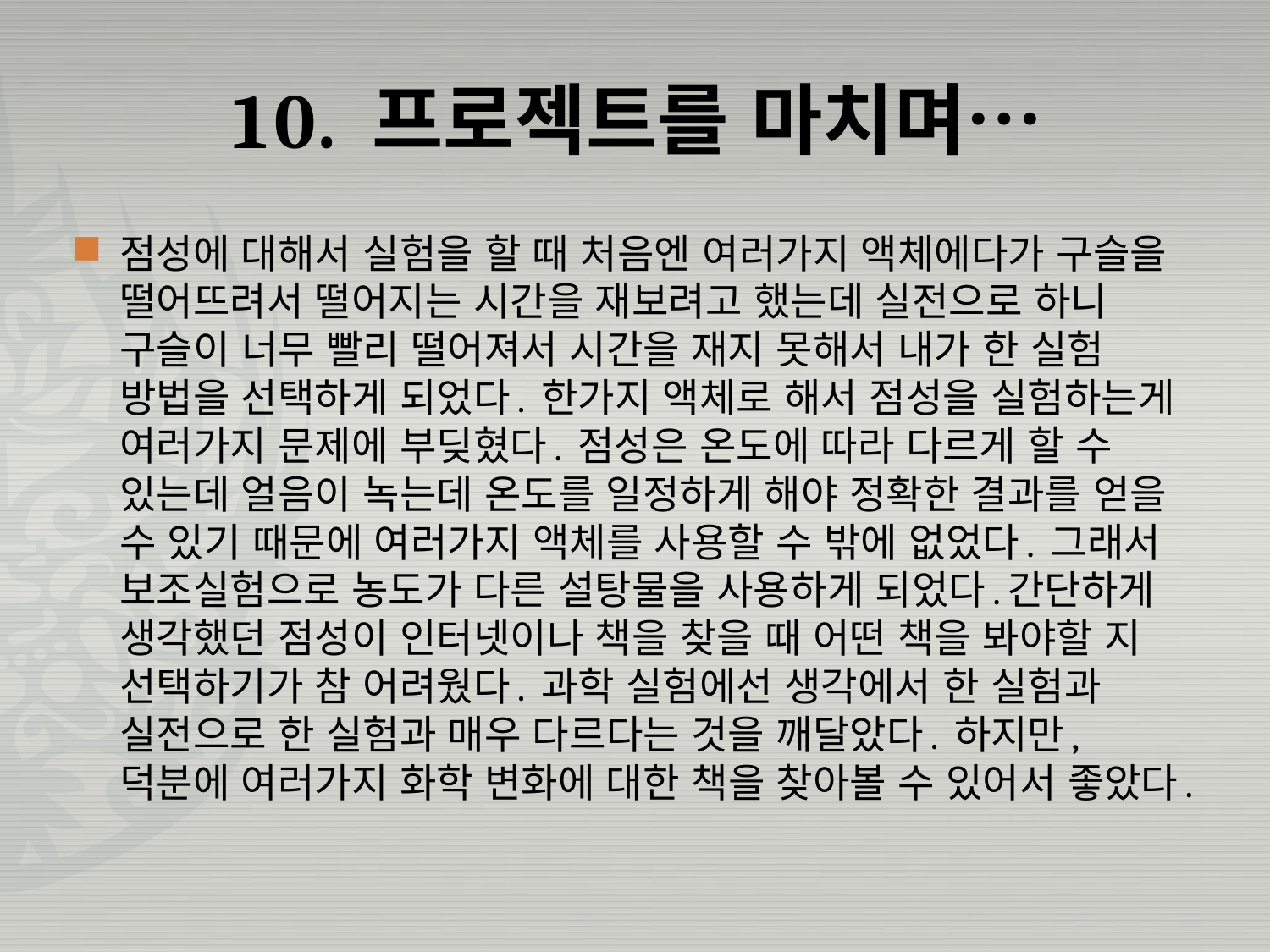

# 10. 프로젝트를 마치며…
점성에 대해서 실험을 할 때 처음엔 여러가지 액체에다가 구슬을 떨어뜨려서 떨어지는 시간을 재보려고 했는데 실전으로 하니 구슬이 너무 빨리 떨어져서 시간을 재지 못해서 내가 한 실험 방법을 선택하게 되었다. 한가지 액체로 해서 점성을 실험하는게 여러가지 문제에 부딪혔다. 점성은 온도에 따라 다르게 할 수 있는데 얼음이 녹는데 온도를 일정하게 해야 정확한 결과를 얻을 수 있기 때문에 여러가지 액체를 사용할 수 밖에 없었다. 그래서 보조실험으로 농도가 다른 설탕물을 사용하게 되었다.간단하게 생각했던 점성이 인터넷이나 책을 찾을 때 어떤 책을 봐야할 지 선택하기가 참 어려웠다. 과학 실험에선 생각에서 한 실험과 실전으로 한 실험과 매우 다르다는 것을 깨달았다. 하지만,덕분에 여러가지 화학 변화에 대한 책을 찾아볼 수 있어서 좋았다.